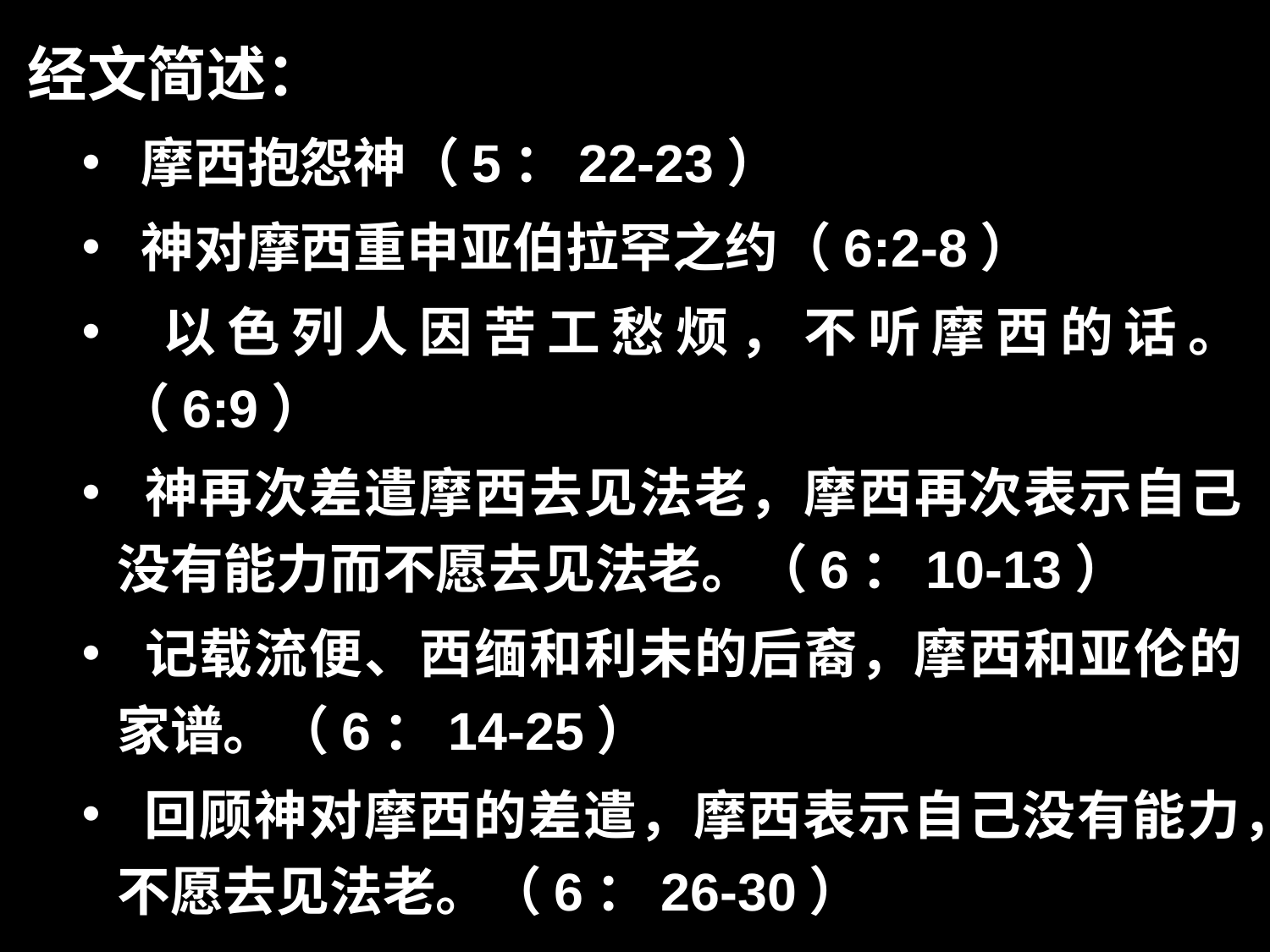

经文简述：
 摩西抱怨神（5：22-23）
 神对摩西重申亚伯拉罕之约（6:2-8）
 以色列人因苦工愁烦，不听摩西的话。（6:9）
 神再次差遣摩西去见法老，摩西再次表示自己没有能力而不愿去见法老。（6：10-13）
 记载流便、西缅和利未的后裔，摩西和亚伦的家谱。（6：14-25）
 回顾神对摩西的差遣，摩西表示自己没有能力，不愿去见法老。（6：26-30）